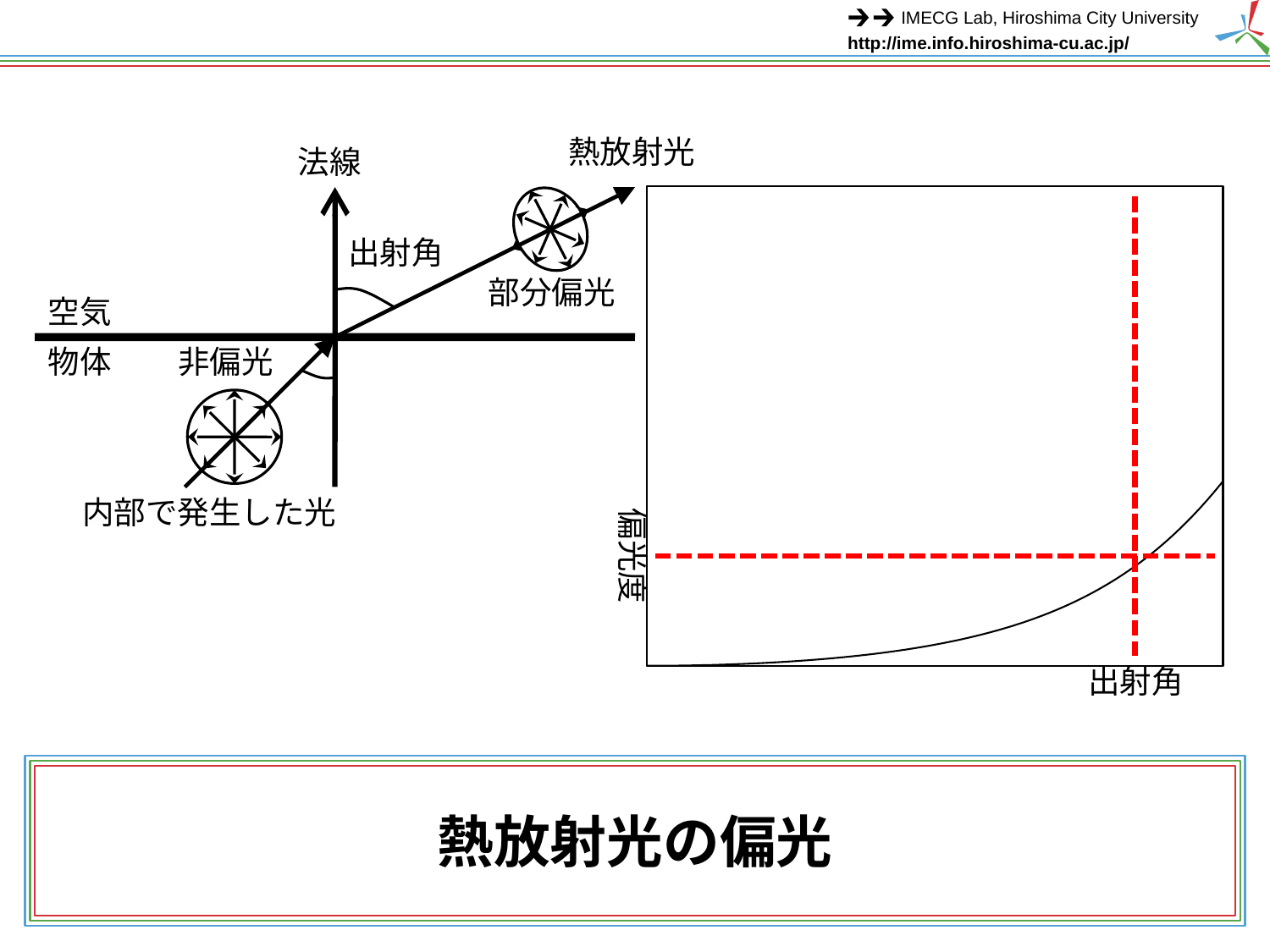

熱放射光
法線

### Chart

| Category |  |
|---|---|

出射角
部分偏光
空気
物体
非偏光
内部で発生した光
偏光度
出射角
# 熱放射光の偏光